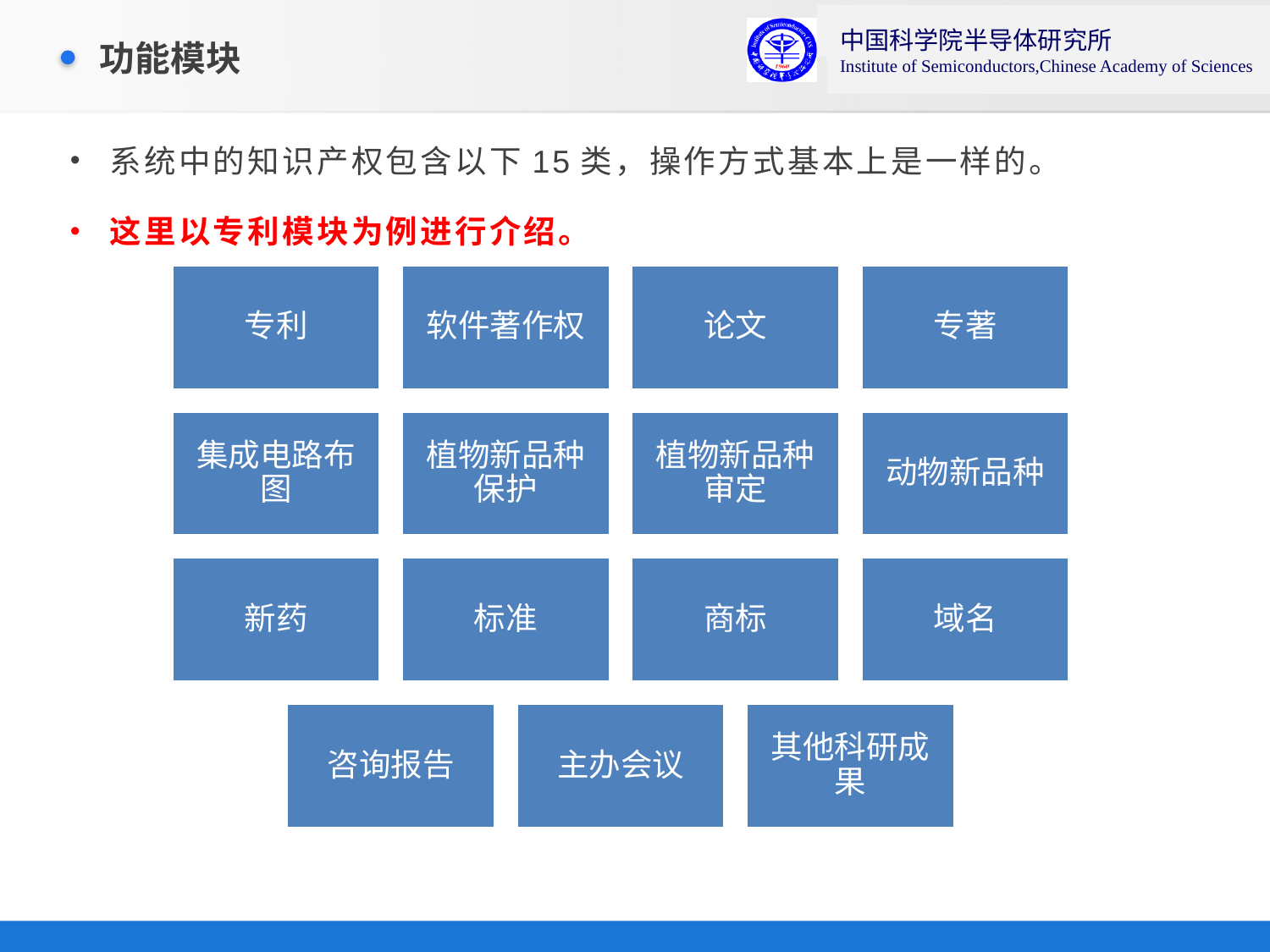

功能模块
系统中的知识产权包含以下15类，操作方式基本上是一样的。
这里以专利模块为例进行介绍。
专利
软件著作权
论文
专著
集成电路布图
植物新品种保护
植物新品种审定
动物新品种
新药
标准
商标
域名
咨询报告
主办会议
其他科研成果